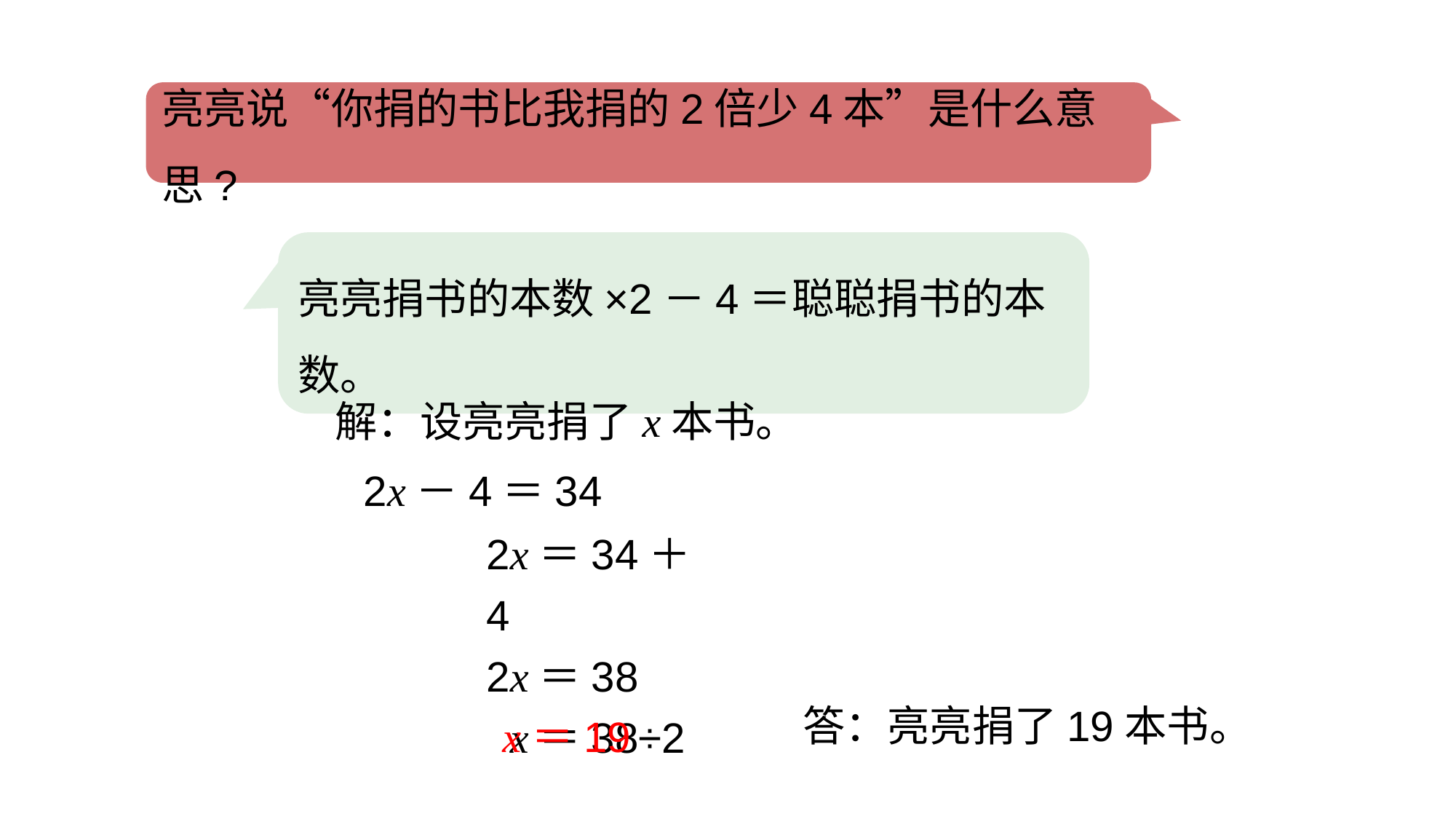

亮亮说“你捐的书比我捐的2倍少4本”是什么意思?
亮亮捐书的本数×2－4＝聪聪捐书的本数。
解：设亮亮捐了x本书。
2x－4＝34
2x＝34＋4
2x＝38
  x＝38÷2
答：亮亮捐了19本书。
x＝19